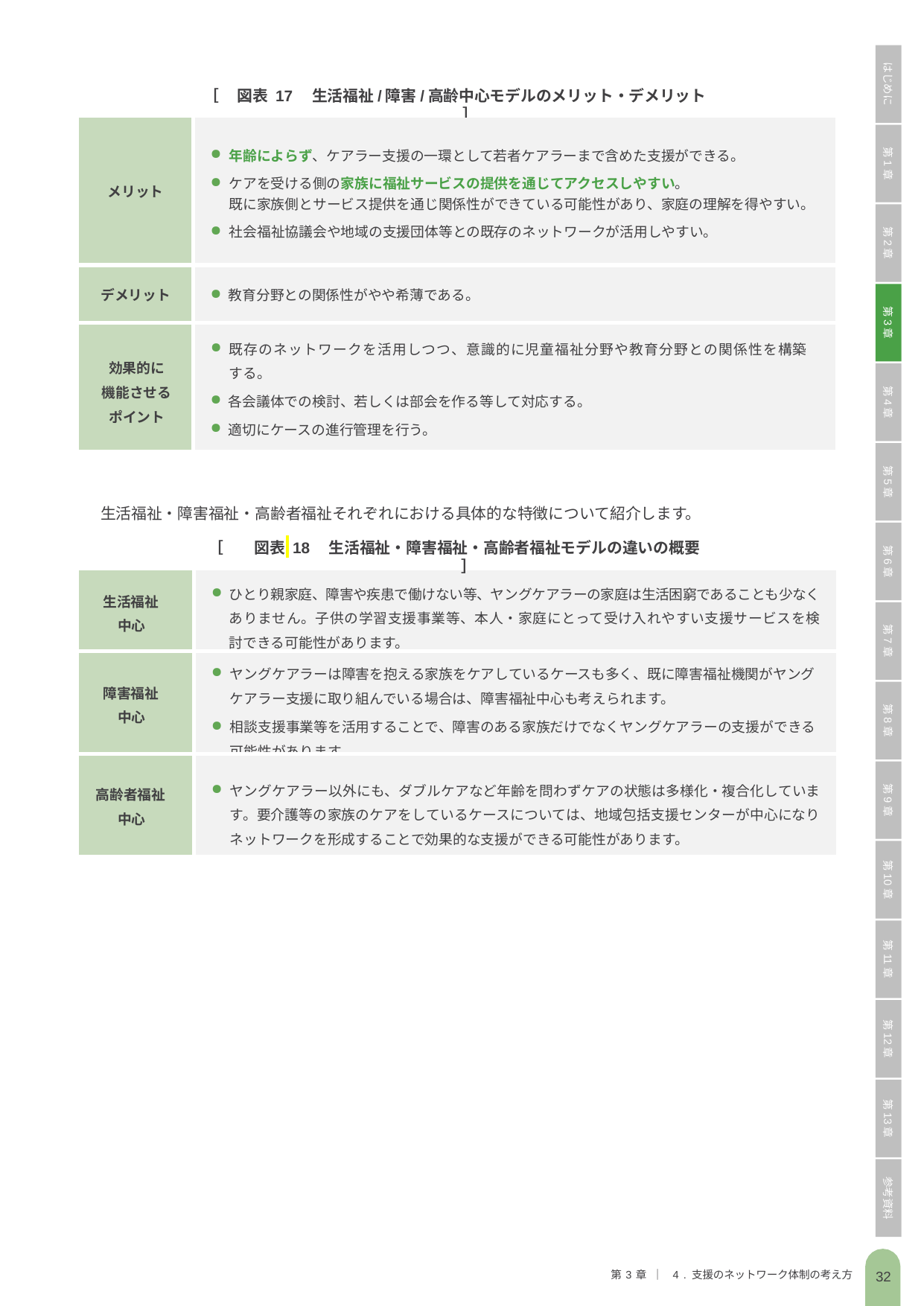

はじめに
第1章
第2章
第3章
第4章
第5章
第6章
第7章
第8章
第9章
第10章
第11章
第12章
第13章
参考資料
［	図表 17	生活福祉/障害/高齢中心モデルのメリット・デメリット　　］
| メリット | 年齢によらず、ケアラー支援の一環として若者ケアラーまで含めた支援ができる。 ケアを受ける側の家族に福祉サービスの提供を通じてアクセスしやすい。 既に家族側とサービス提供を通じ関係性ができている可能性があり、家庭の理解を得やすい。 社会福祉協議会や地域の支援団体等との既存のネットワークが活用しやすい。 |
| --- | --- |
| デメリット | 教育分野との関係性がやや希薄である。 |
| 効果的に 機能させるポイント | 既存のネットワークを活用しつつ、意識的に児童福祉分野や教育分野との関係性を構築する。 各会議体での検討、若しくは部会を作る等して対応する。 適切にケースの進行管理を行う。 |
生活福祉・障害福祉・高齢者福祉それぞれにおける具体的な特徴について紹介します。
［　　図表 18　生活福祉・障害福祉・高齢者福祉モデルの違いの概要　　］
| 生活福祉中心 | ひとり親家庭、障害や疾患で働けない等、ヤングケアラーの家庭は生活困窮であることも少なくありません。子供の学習支援事業等、本人・家庭にとって受け入れやすい支援サービスを検討できる可能性があります。 |
| --- | --- |
| 障害福祉中心 | ヤングケアラーは障害を抱える家族をケアしているケースも多く、既に障害福祉機関がヤングケアラー支援に取り組んでいる場合は、障害福祉中心も考えられます。 相談支援事業等を活用することで、障害のある家族だけでなくヤングケアラーの支援ができる可能性があります。 |
| 高齢者福祉中心 | ヤングケアラー以外にも、ダブルケアなど年齢を問わずケアの状態は多様化・複合化しています。要介護等の家族のケアをしているケースについては、地域包括支援センターが中心になりネットワークを形成することで効果的な支援ができる可能性があります。 |

第3章 ｜ 4. 支援のネットワーク体制の考え方
32